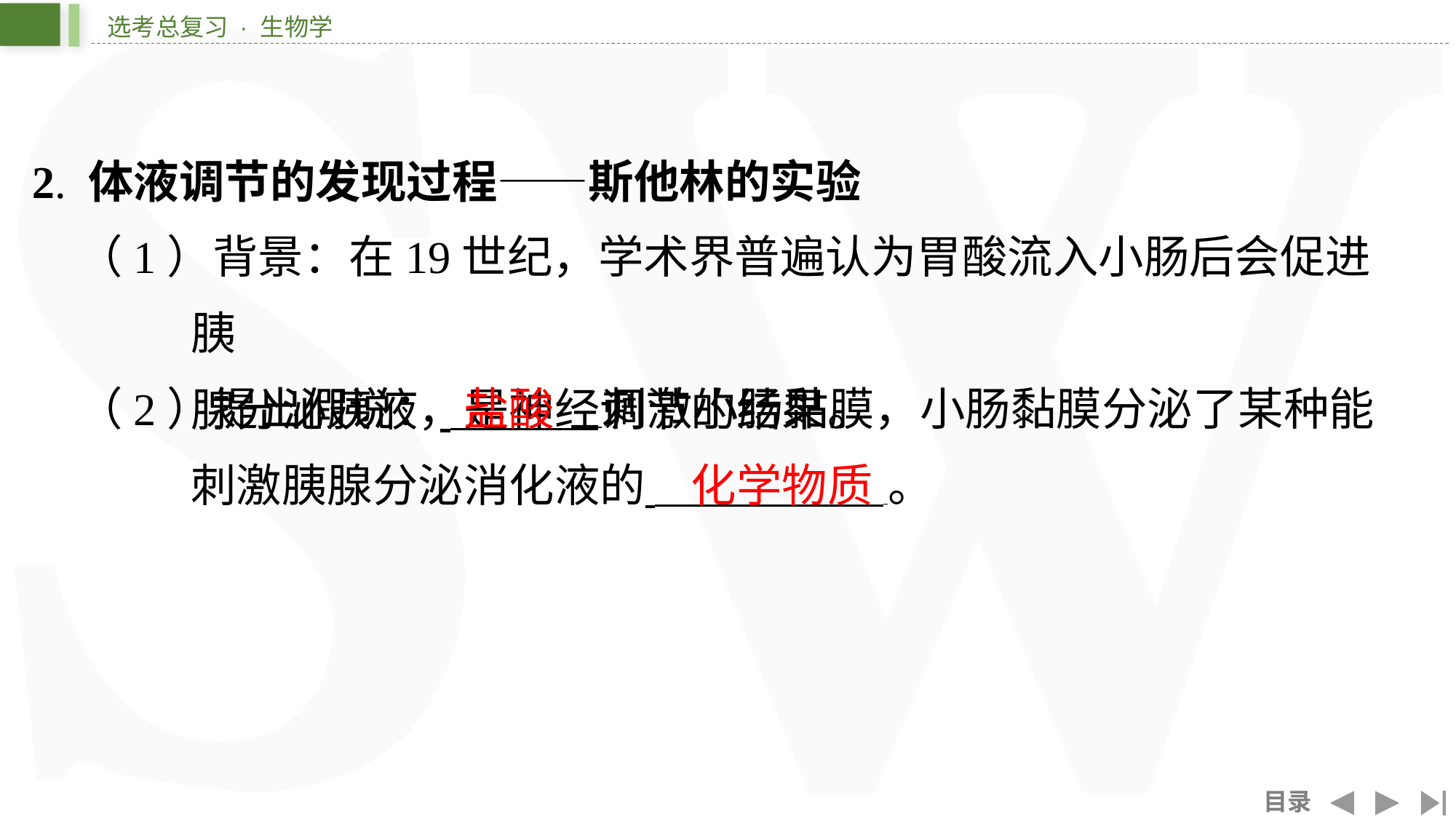

2. 体液调节的发现过程——斯他林的实验
（1）背景：在19世纪，学术界普遍认为胃酸流入小肠后会促进胰
腺分泌胰液，是神经调节的结果。
盐酸
（2）提出假说：                        ⁠刺激小肠黏膜，小肠黏膜分泌了某种能
刺激胰腺分泌消化液的                                    。
化学物质